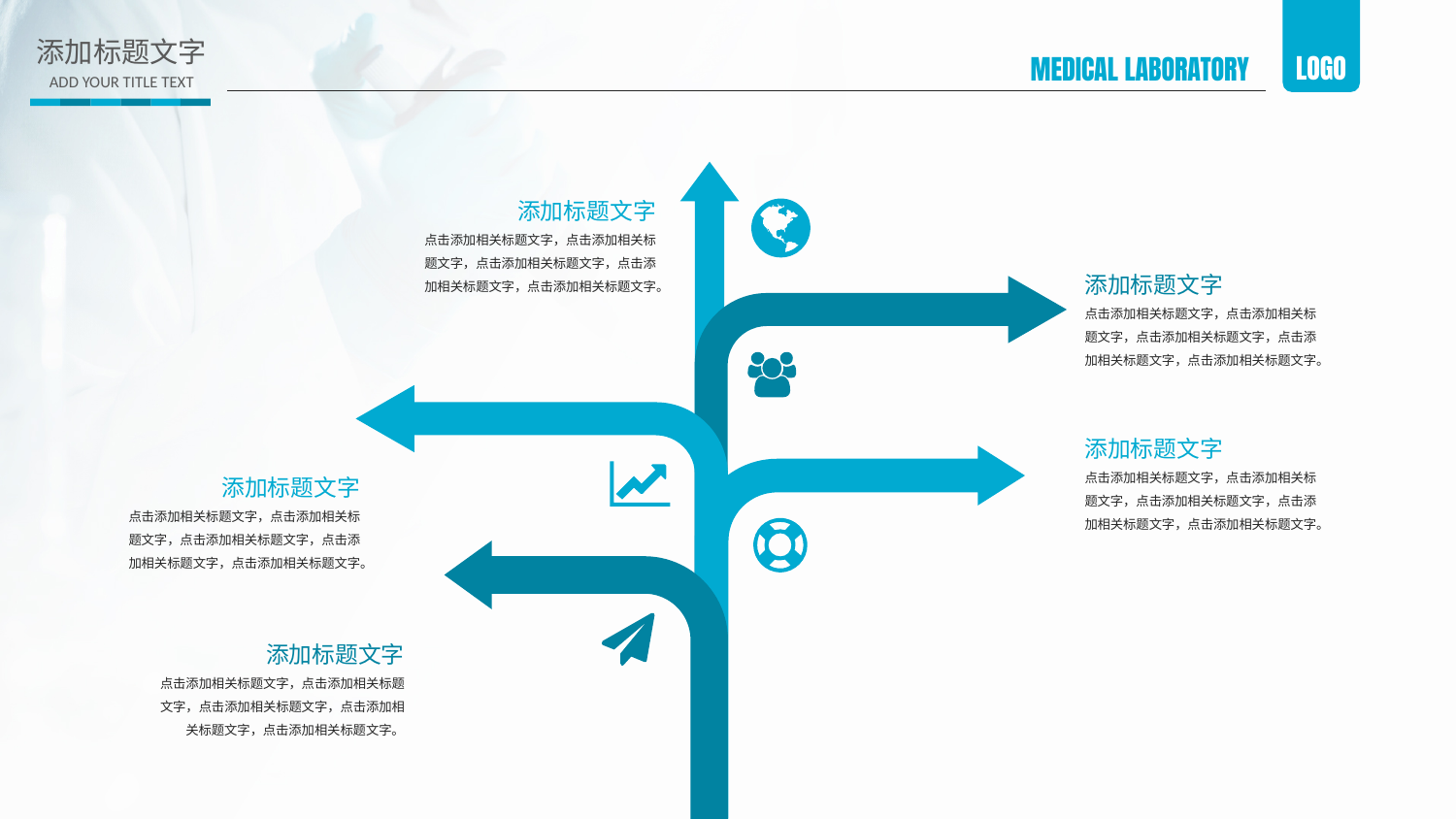

添加标题文字
ADD YOUR TITLE TEXT

添加标题文字
点击添加相关标题文字，点击添加相关标题文字，点击添加相关标题文字，点击添加相关标题文字，点击添加相关标题文字。

添加标题文字
点击添加相关标题文字，点击添加相关标题文字，点击添加相关标题文字，点击添加相关标题文字，点击添加相关标题文字。

添加标题文字
点击添加相关标题文字，点击添加相关标题文字，点击添加相关标题文字，点击添加相关标题文字，点击添加相关标题文字。

添加标题文字
点击添加相关标题文字，点击添加相关标题文字，点击添加相关标题文字，点击添加相关标题文字，点击添加相关标题文字。

添加标题文字
点击添加相关标题文字，点击添加相关标题文字，点击添加相关标题文字，点击添加相关标题文字，点击添加相关标题文字。